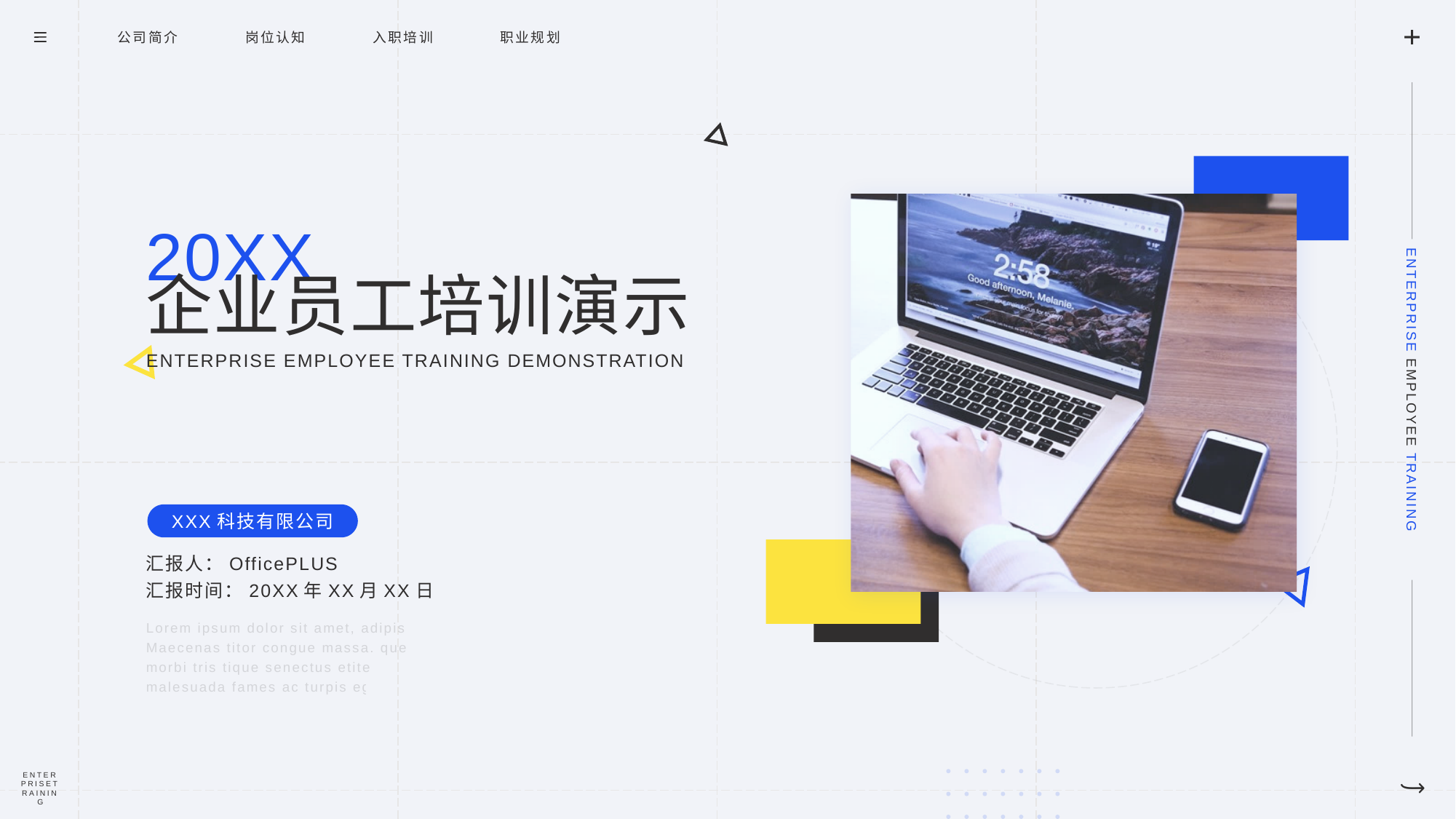

公司简介
岗位认知
入职培训
职业规划

20XX
企业员工培训演示
ENTERPRISE EMPLOYEE TRAINING DEMONSTRATION
XXX科技有限公司
汇报人：OfficePLUS
汇报时间：20XX年XX月XX日
Lorem ipsum dolor sit amet, adipiscing elit. Maecenas titor congue massa. que habitant morbi tris tique senectus etite netus et malesuada fames ac turpis egestas.